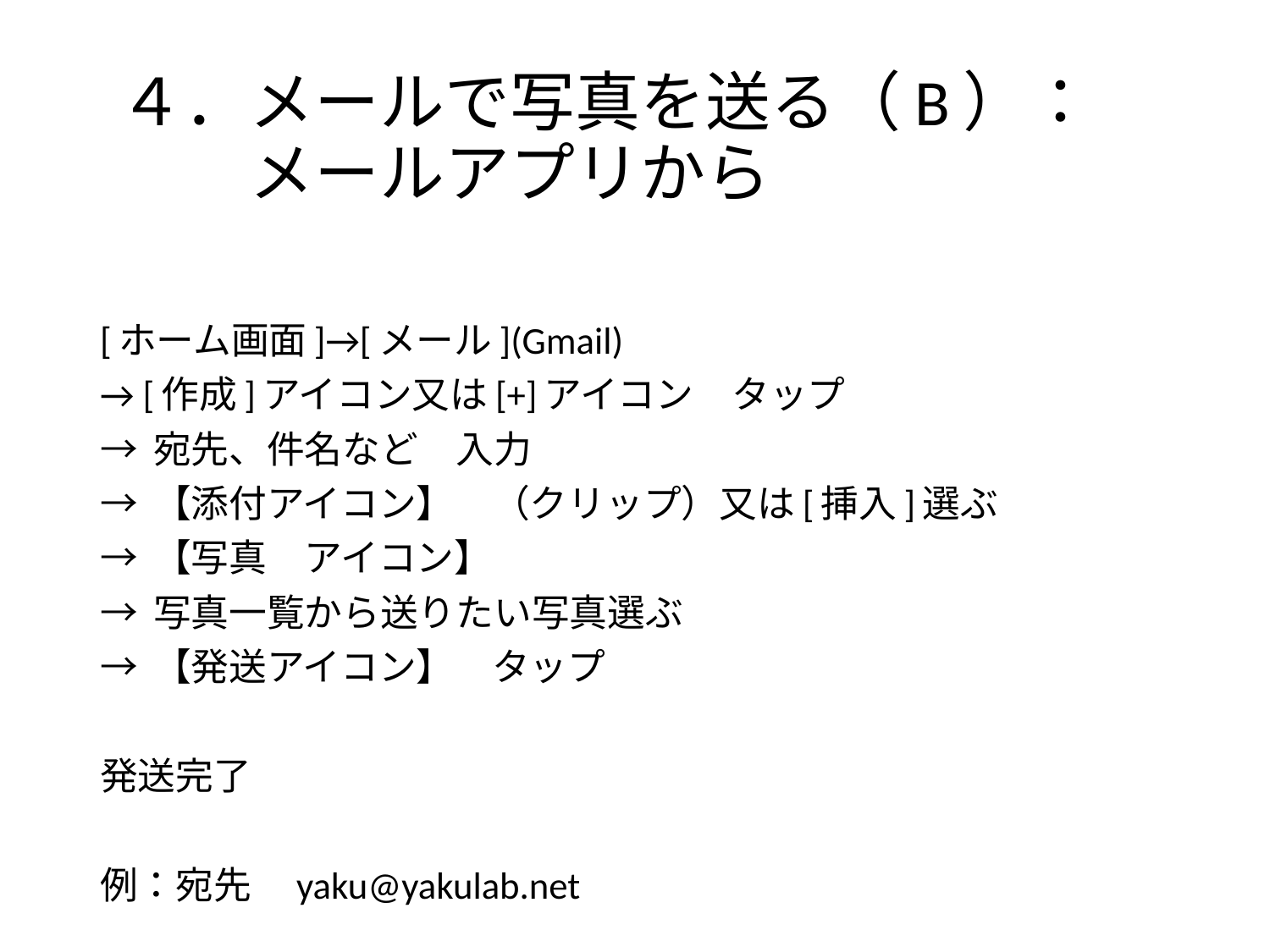

# ４．メールで写真を送る（B）： 　　メールアプリから
[ホーム画面]→[メール](Gmail)
→ [作成]アイコン又は[+]アイコン　タップ
→ 宛先、件名など　入力
→ 【添付アイコン】　（クリップ）又は[挿入]選ぶ
→ 【写真　アイコン】
→ 写真一覧から送りたい写真選ぶ
→ 【発送アイコン】　タップ

発送完了

例：宛先　yaku@yakulab.net